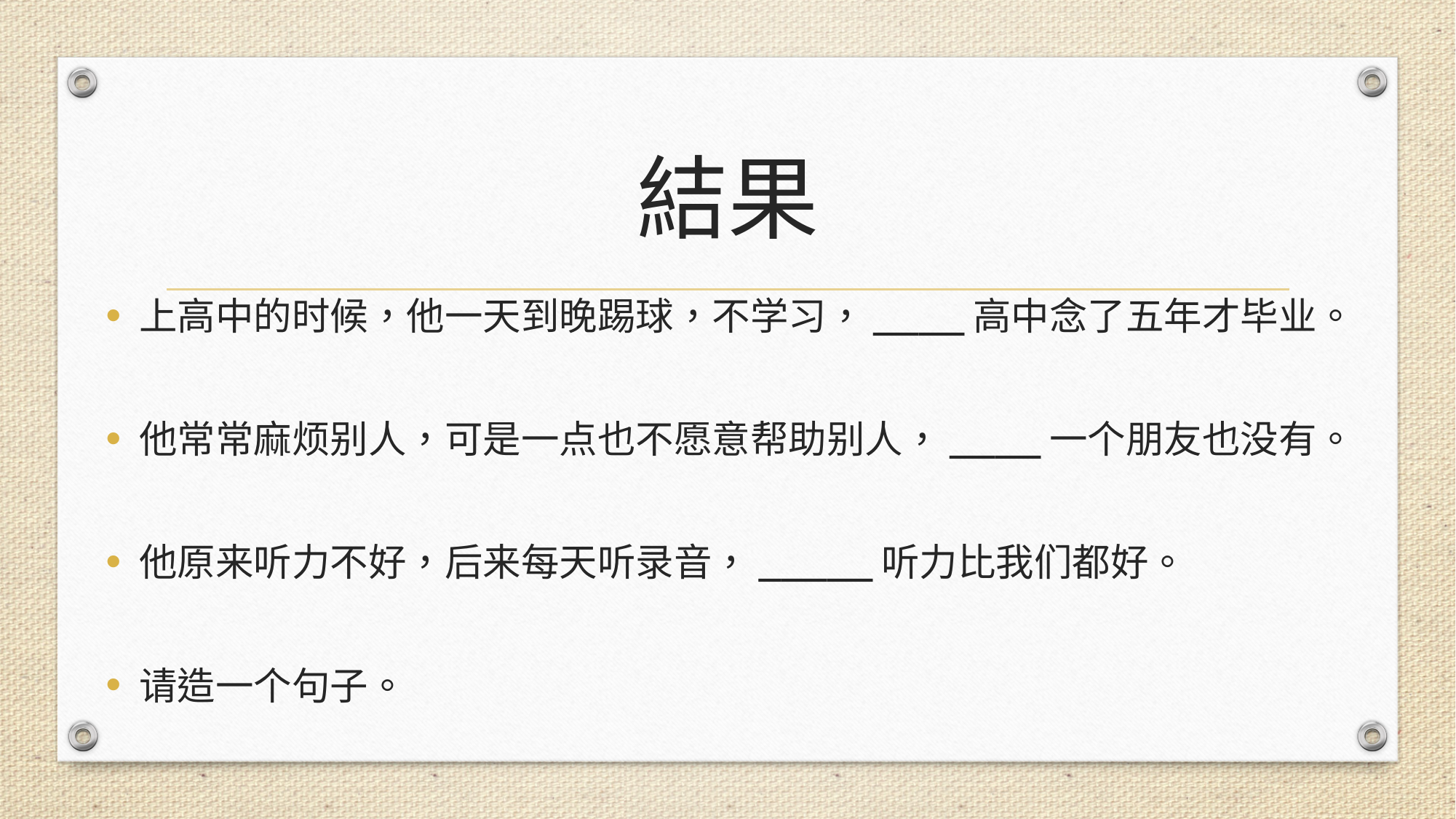

# 結果
上高中的时候，他一天到晚踢球，不学习，____高中念了五年才毕业。

他常常麻烦别人，可是一点也不愿意帮助别人，____一个朋友也没有。

他原来听力不好，后来每天听录音，_____听力比我们都好。

请造一个句子。